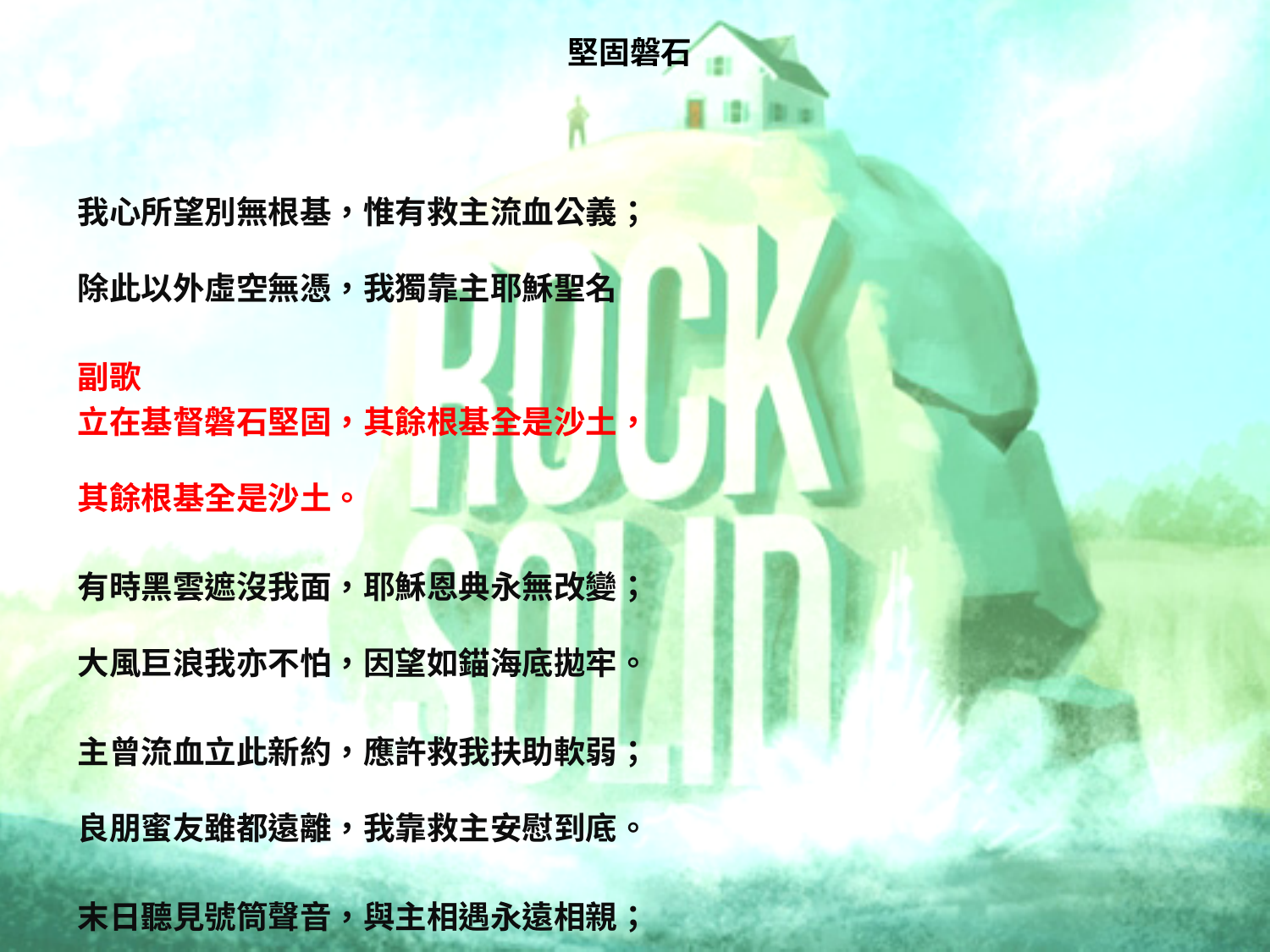

# 堅固磐石
我心所望別無根基，惟有救主流血公義；
除此以外虛空無憑，我獨靠主耶穌聖名

副歌
立在基督磐石堅固，其餘根基全是沙土，
其餘根基全是沙土。

有時黑雲遮沒我面，耶穌恩典永無改變；
大風巨浪我亦不怕，因望如錨海底拋牢。

主曾流血立此新約，應許救我扶助軟弱；
良朋蜜友雖都遠離，我靠救主安慰到底。

末日聽見號筒聲音，與主相遇永遠相親；
穿上救主雪白義袍，無暇無疵同受榮耀。